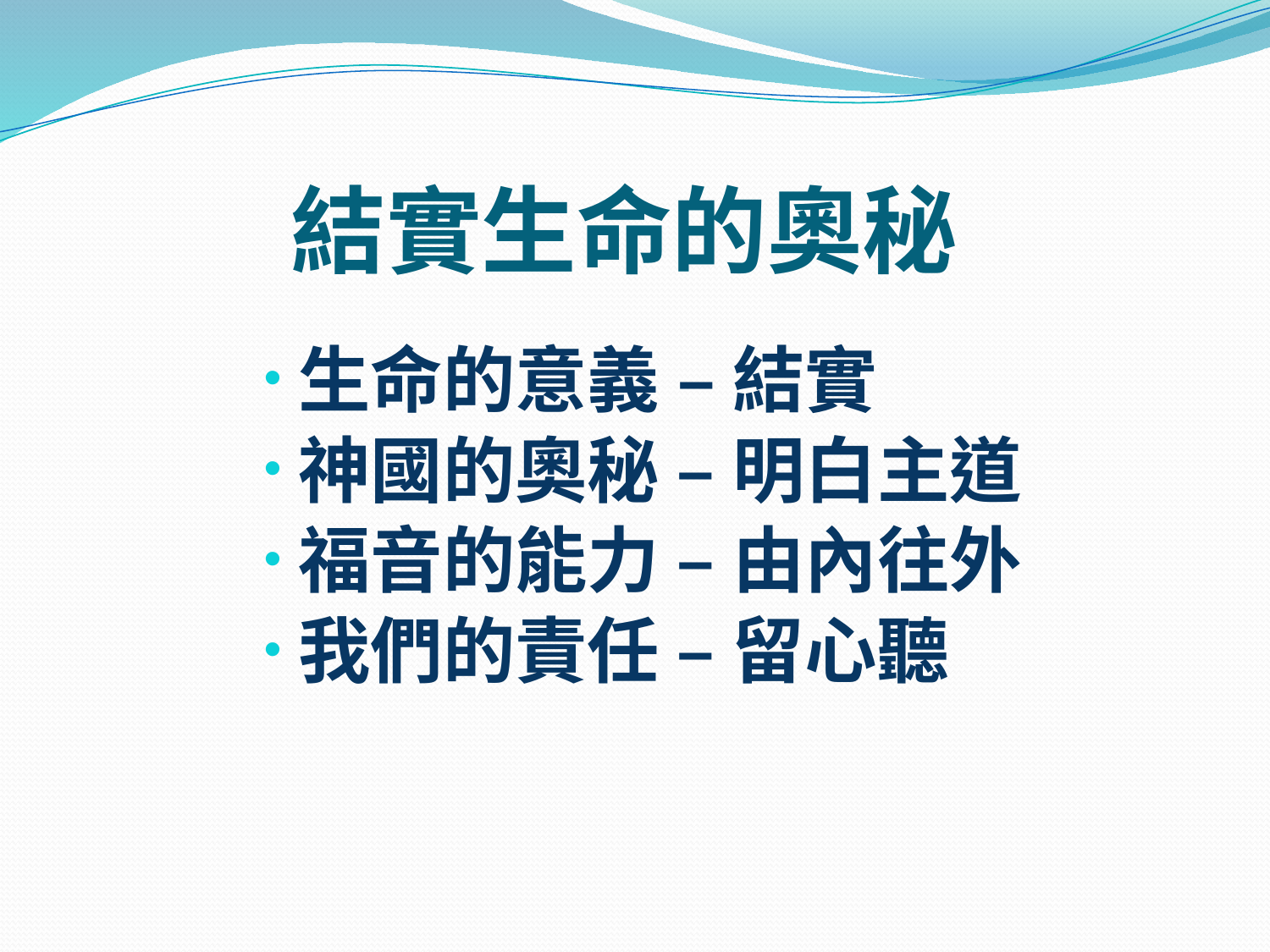

# 結實生命的奧秘
生命的意義 – 結實
神國的奧秘 – 明白主道
福音的能力 – 由內往外
我們的責任 – 留心聽